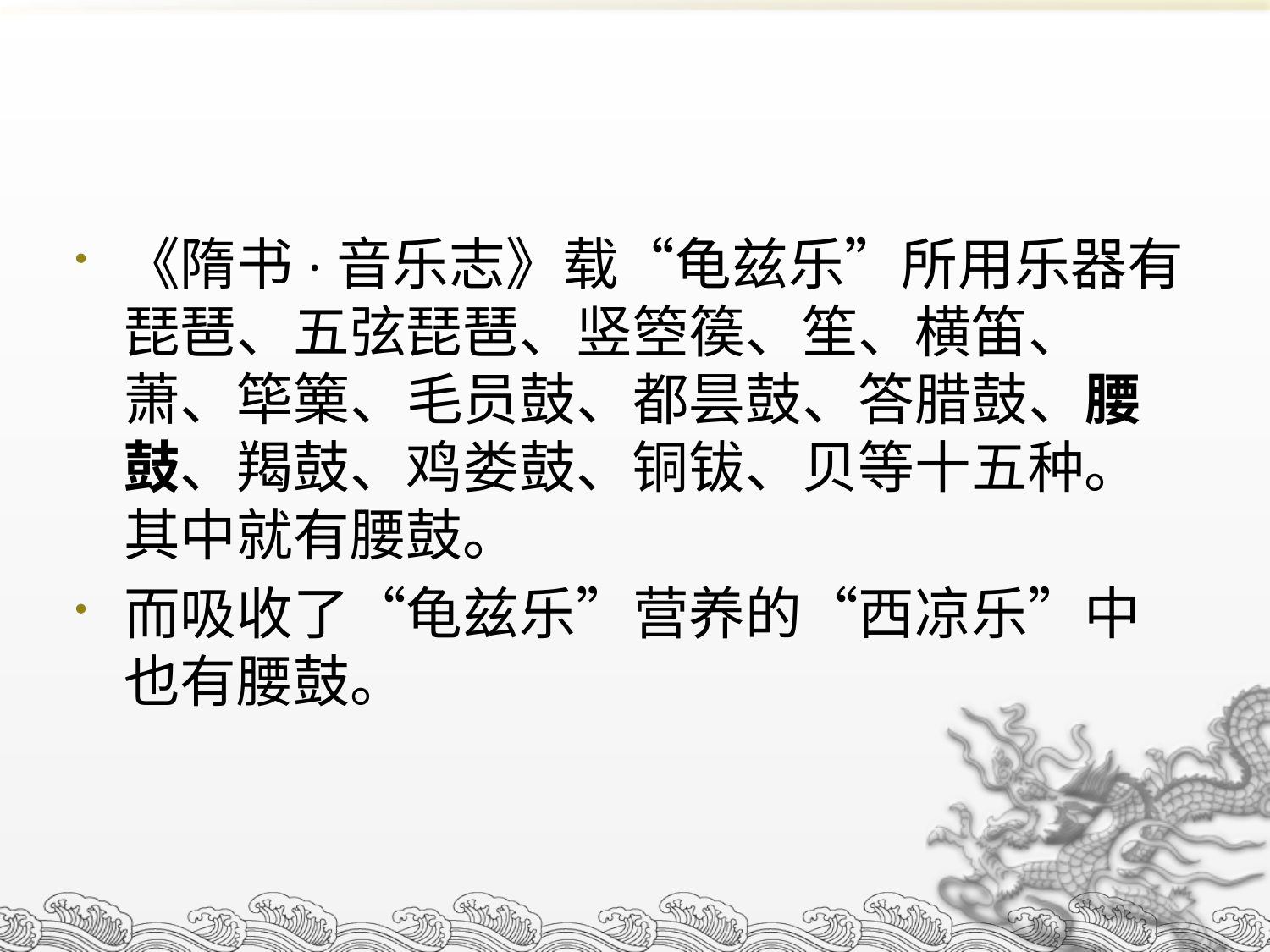

#
《隋书·音乐志》载“龟兹乐”所用乐器有琵琶、五弦琵琶、竖箜篌、笙、横笛、萧、筚篥、毛员鼓、都昙鼓、答腊鼓、腰鼓、羯鼓、鸡娄鼓、铜钹、贝等十五种。其中就有腰鼓。
而吸收了“龟兹乐”营养的“西凉乐”中也有腰鼓。